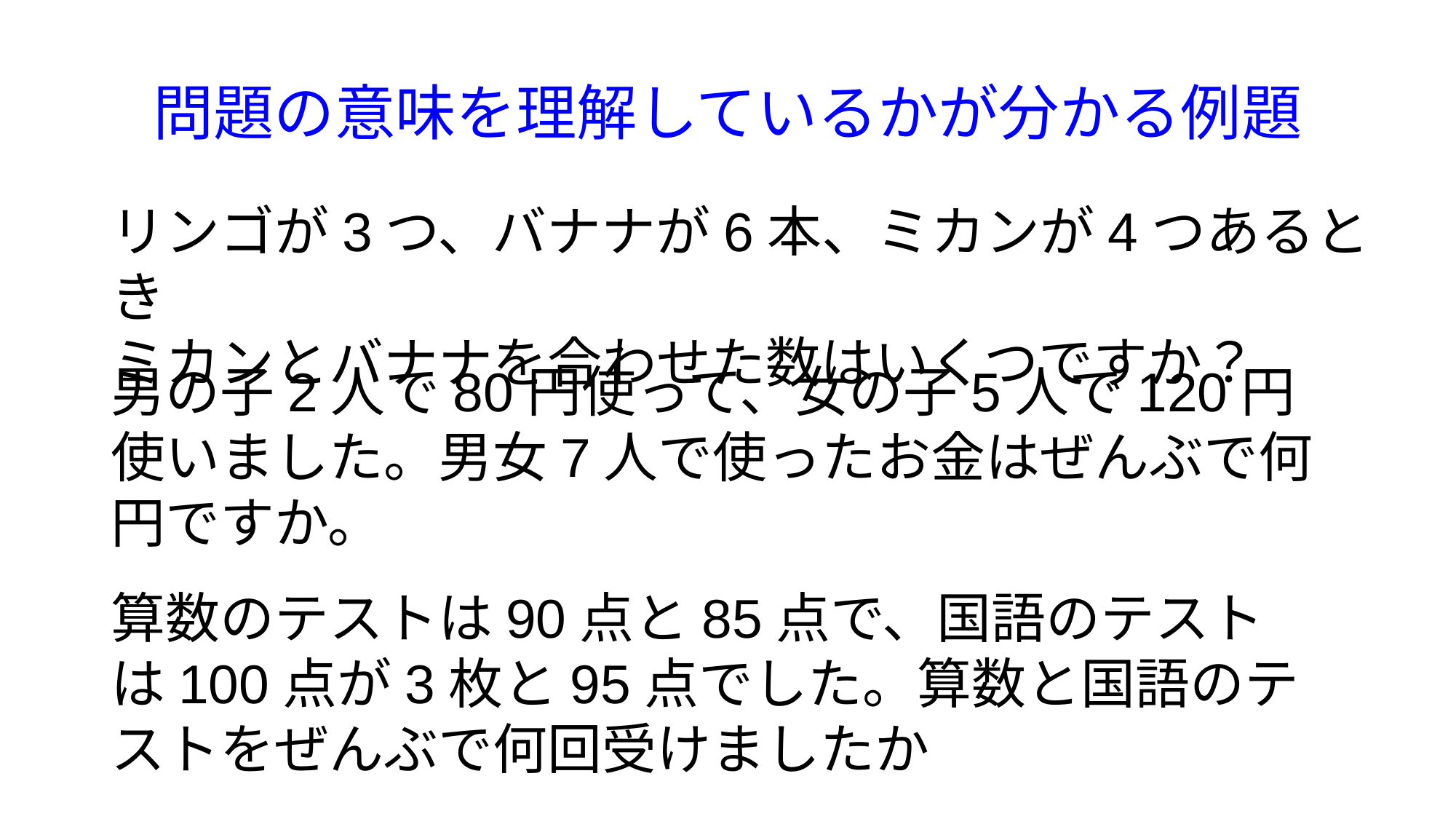

# 問題の意味を理解しているかが分かる例題
リンゴが3つ、バナナが6本、ミカンが4つあるとき
ミカンとバナナを合わせた数はいくつですか？
男の子2人で80円使って、女の子5人で120円使いました。男女7人で使ったお金はぜんぶで何円ですか。
算数のテストは90点と85点で、国語のテストは100点が3枚と95点でした。算数と国語のテストをぜんぶで何回受けましたか